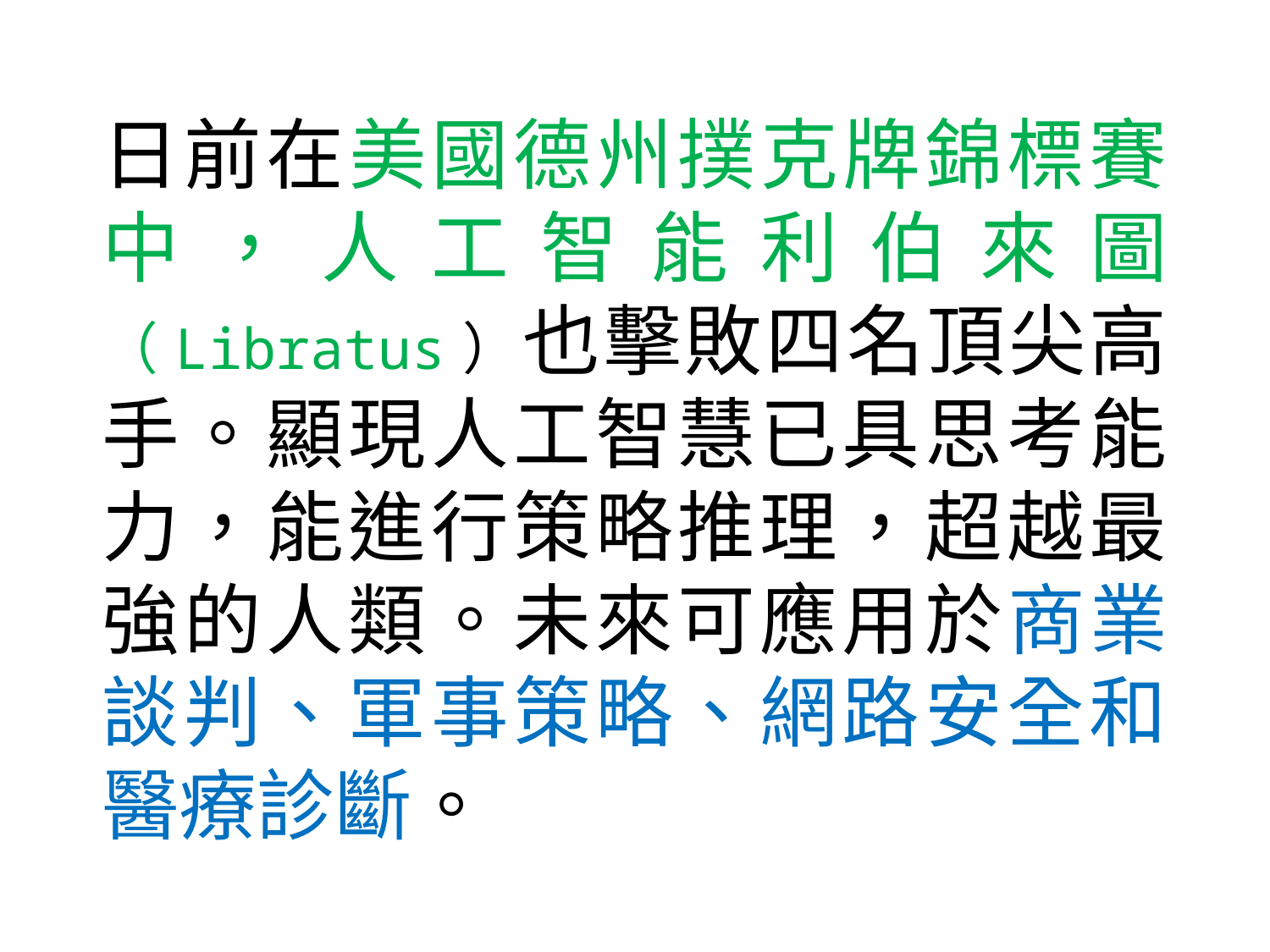

日前在美國德州撲克牌錦標賽中，人工智能利伯來圖（Libratus）也擊敗四名頂尖高手。顯現人工智慧已具思考能力，能進行策略推理，超越最強的人類。未來可應用於商業談判、軍事策略、網路安全和醫療診斷。